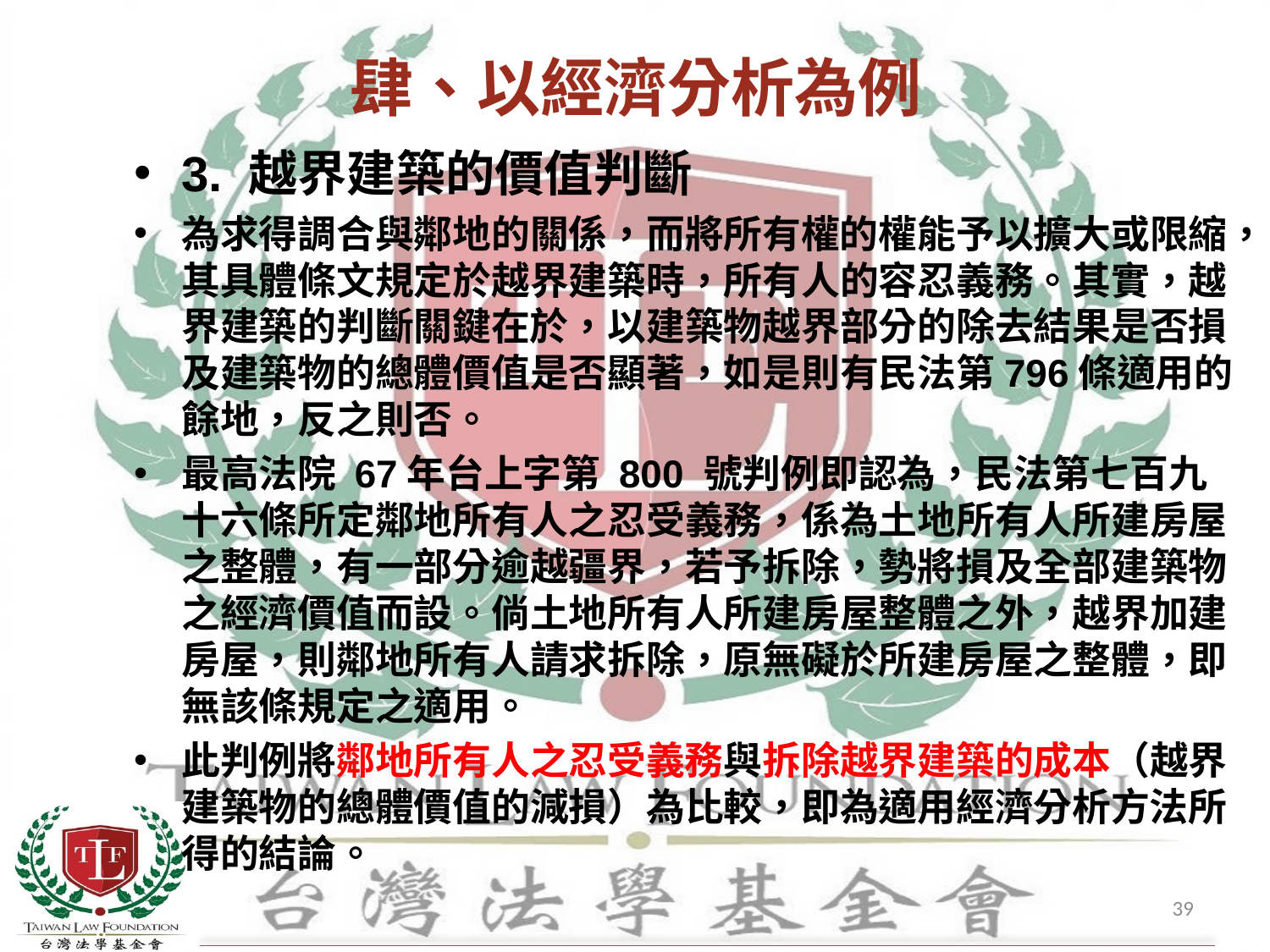

# 肆、以經濟分析為例
3. 越界建築的價值判斷
為求得調合與鄰地的關係，而將所有權的權能予以擴大或限縮，其具體條文規定於越界建築時，所有人的容忍義務。其實，越界建築的判斷關鍵在於，以建築物越界部分的除去結果是否損及建築物的總體價值是否顯著，如是則有民法第796條適用的餘地，反之則否。
最高法院 67年台上字第 800 號判例即認為，民法第七百九十六條所定鄰地所有人之忍受義務，係為土地所有人所建房屋之整體，有一部分逾越疆界，若予拆除，勢將損及全部建築物之經濟價值而設。倘土地所有人所建房屋整體之外，越界加建房屋，則鄰地所有人請求拆除，原無礙於所建房屋之整體，即無該條規定之適用。
此判例將鄰地所有人之忍受義務與拆除越界建築的成本（越界建築物的總體價值的減損）為比較，即為適用經濟分析方法所得的結論。
39